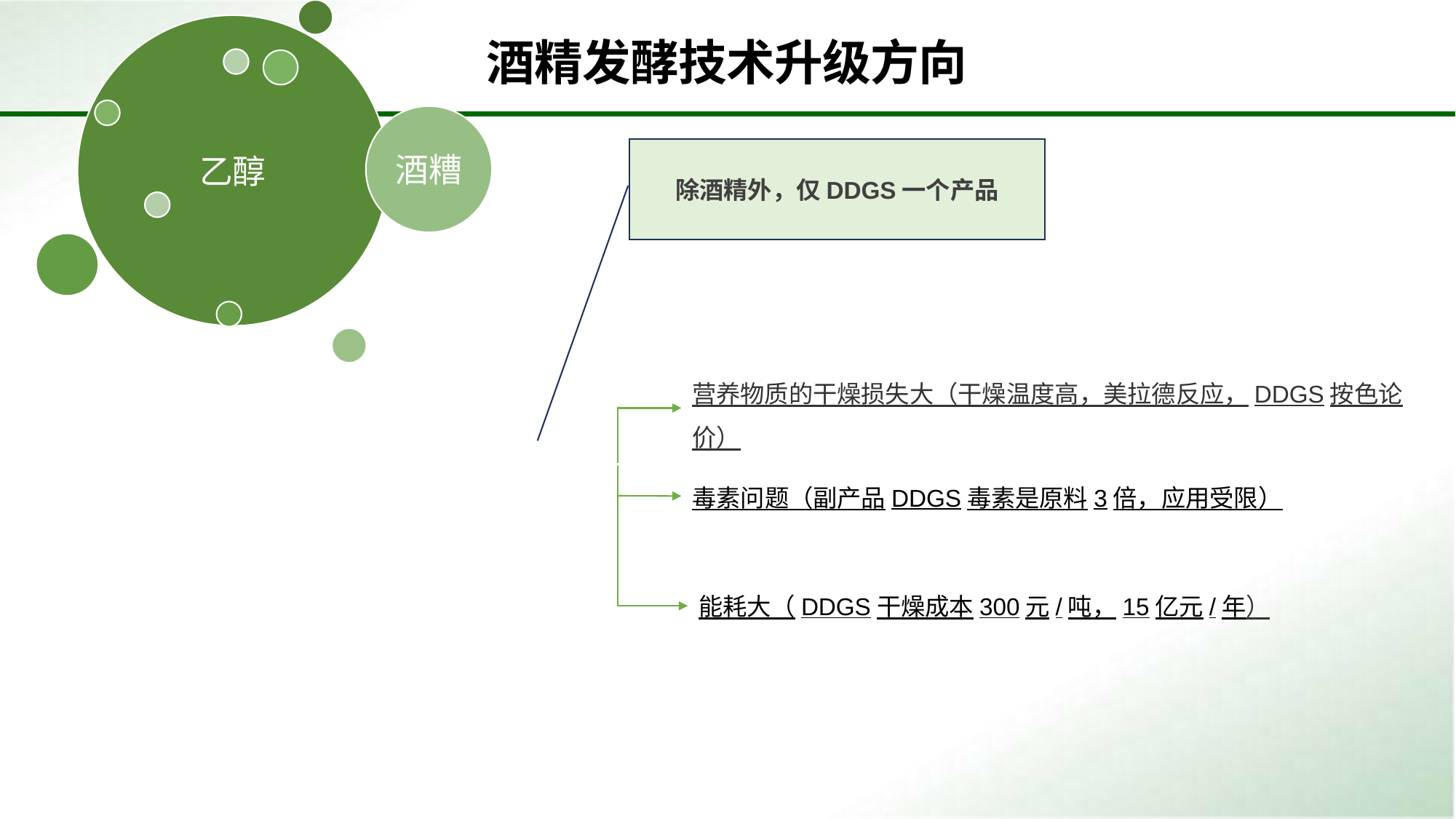

酒精发酵技术升级方向

除酒精外，仅DDGS一个产品
乙醇
酒糟
营养物质的干燥损失大（干燥温度高，美拉德反应，DDGS按色论价）
毒素问题（副产品DDGS毒素是原料3倍，应用受限）
能耗大（DDGS干燥成本300元/吨，15亿元/年）